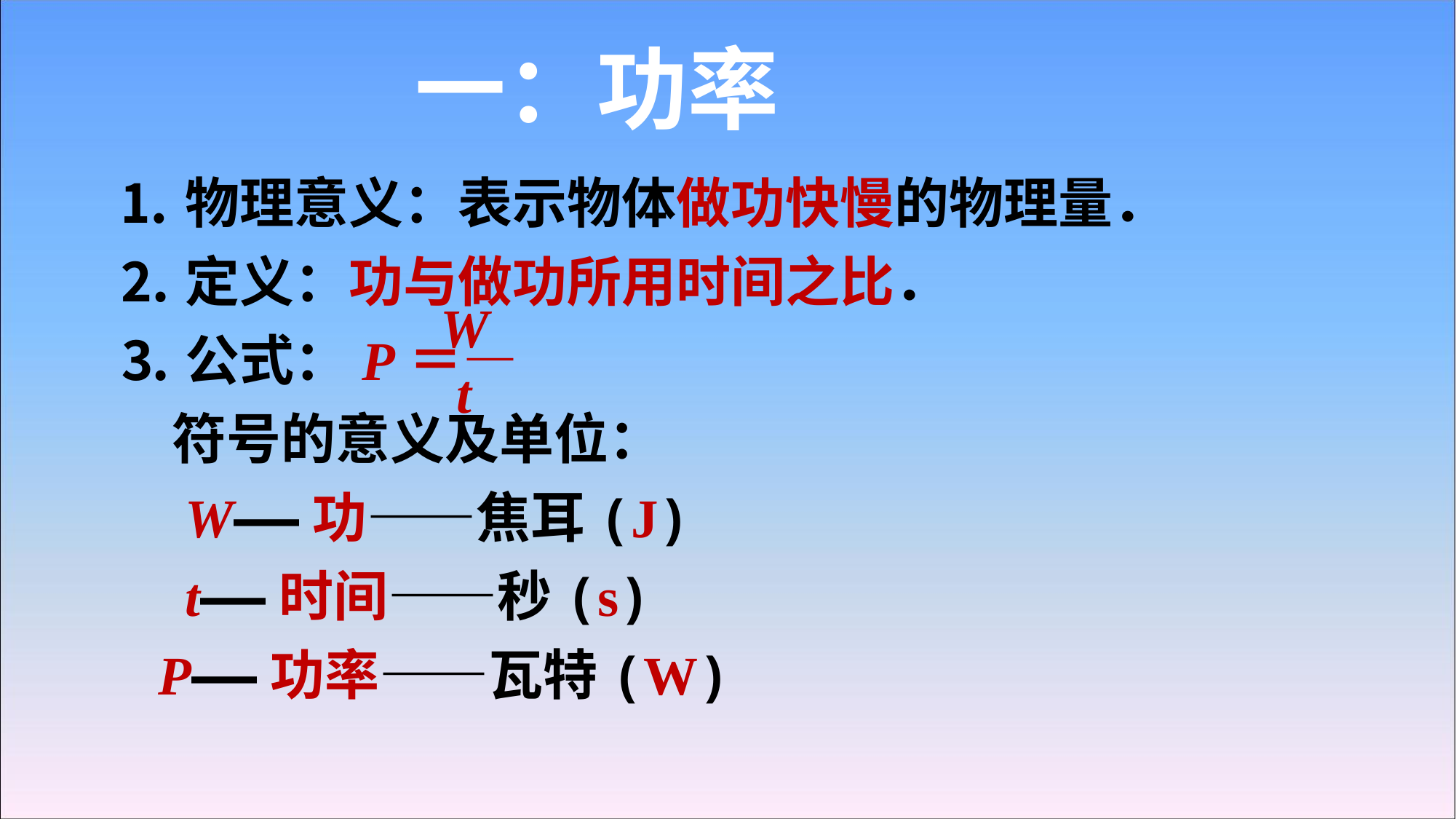

一：功率
⒈物理意义：表示物体做功快慢的物理量．
⒉定义：功与做功所用时间之比．
⒊公式：P＝—
　符号的意义及单位：
　W——功——焦耳(J)
　t——时间——秒(s)
   P——功率——瓦特(W)
W
t